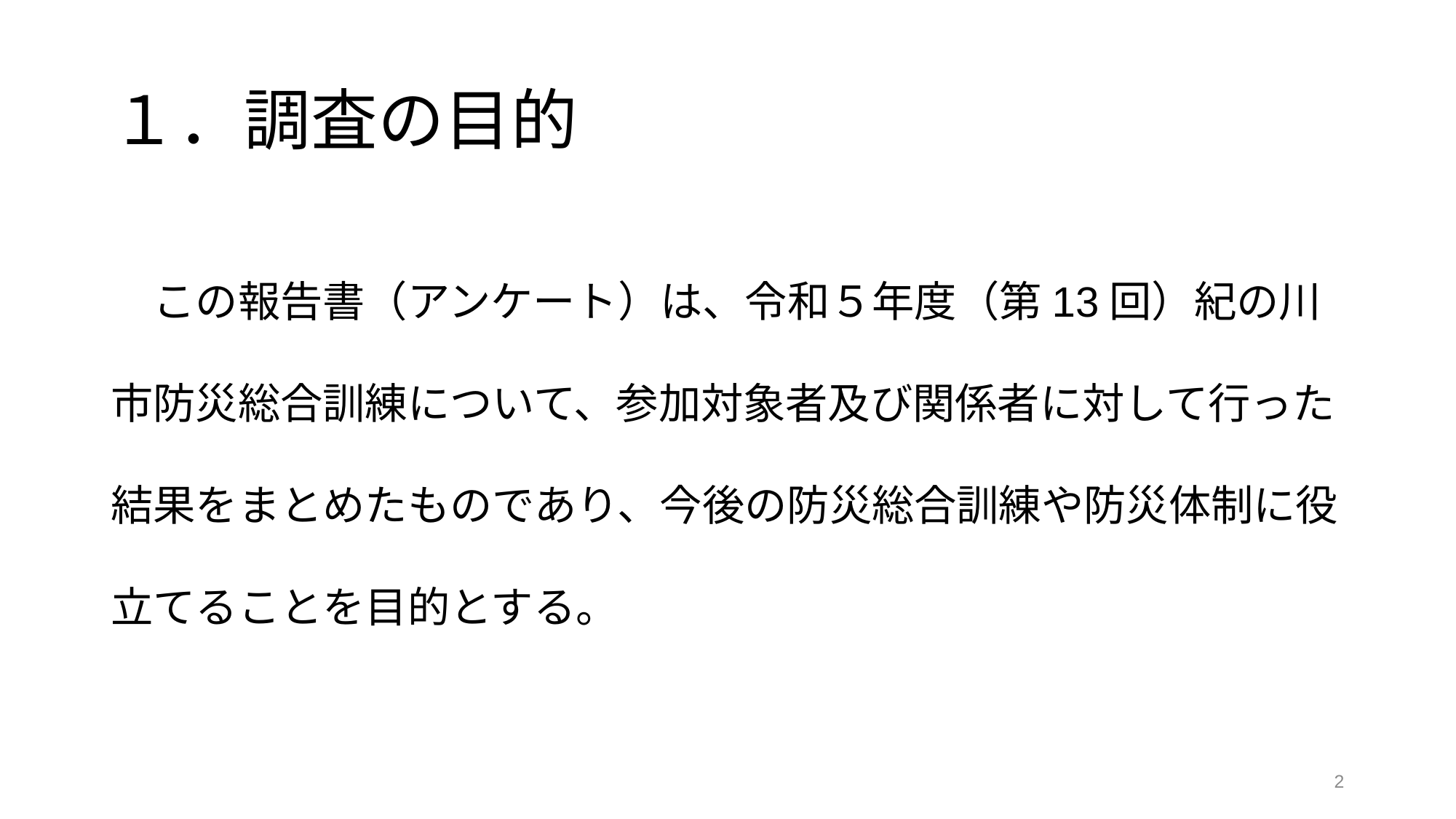

# １．調査の目的
　この報告書（アンケート）は、令和５年度（第13回）紀の川市防災総合訓練について、参加対象者及び関係者に対して行った結果をまとめたものであり、今後の防災総合訓練や防災体制に役立てることを目的とする。
2